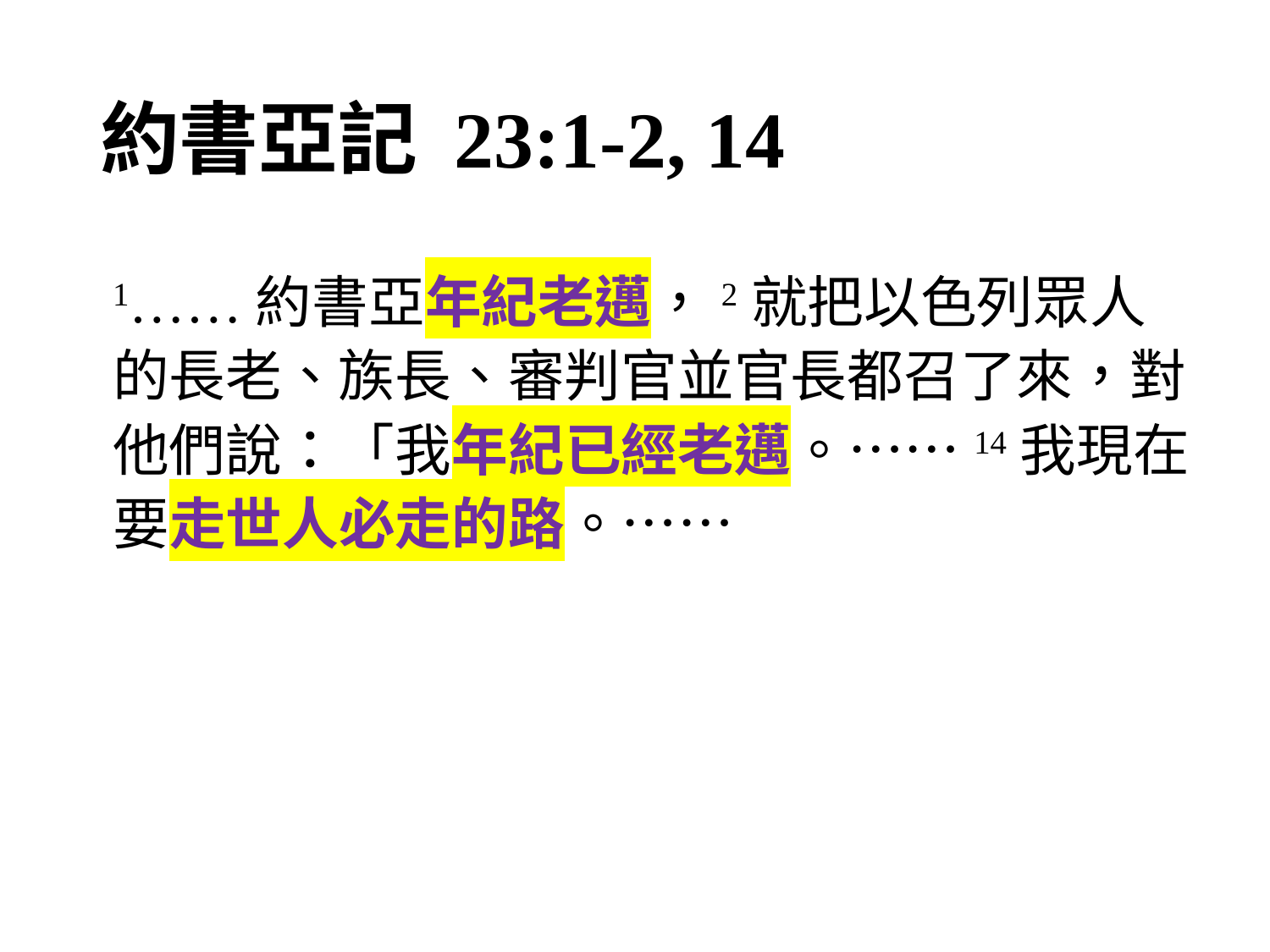

# 約書亞記 23:1-2, 14
1……約書亞年紀老邁，2就把以色列眾人的長老、族長、審判官並官長都召了來，對他們說：「我年紀已經老邁。……14我現在要走世人必走的路。……
3